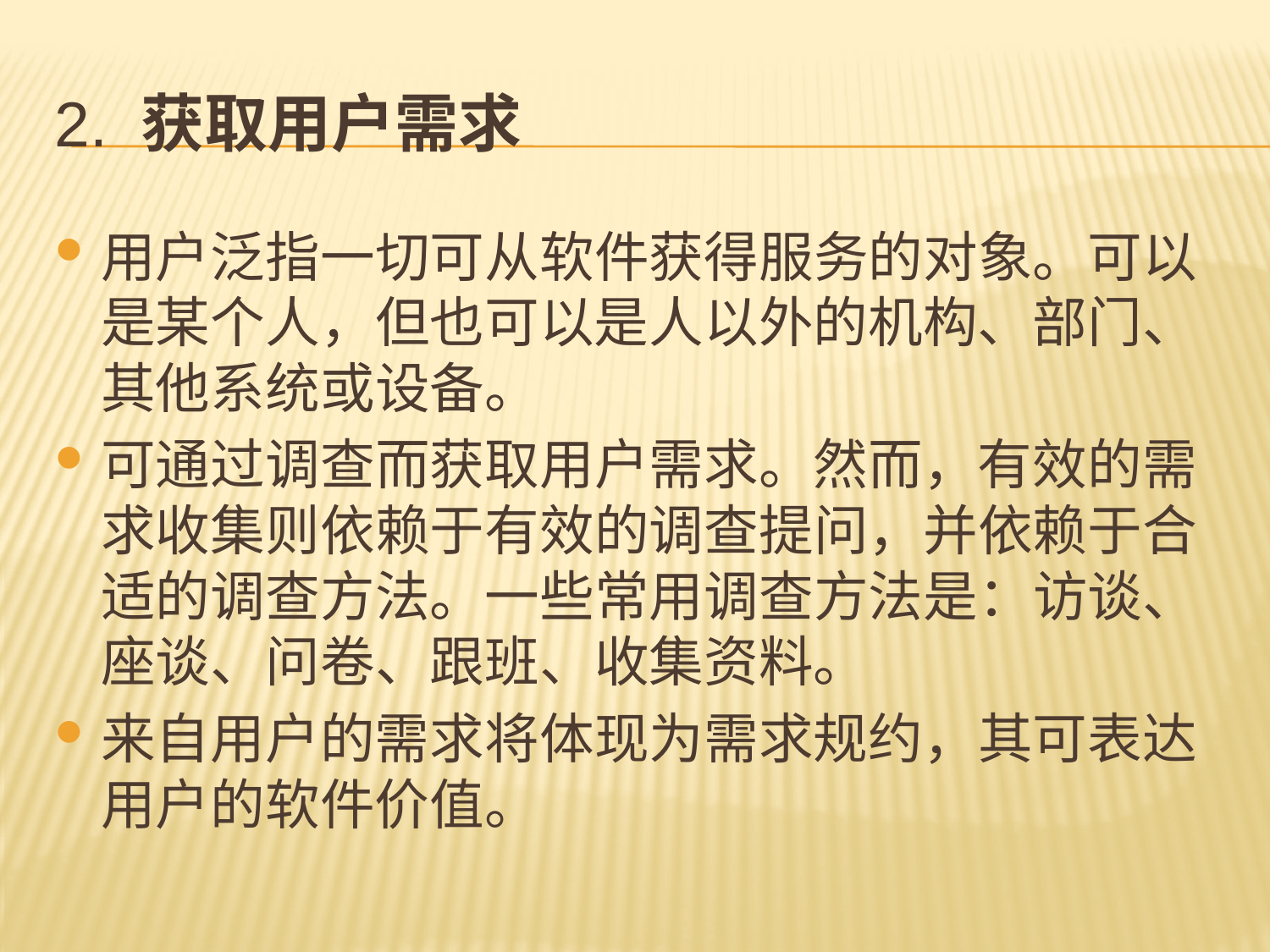

# 2. 获取用户需求
用户泛指一切可从软件获得服务的对象。可以是某个人，但也可以是人以外的机构、部门、其他系统或设备。
可通过调查而获取用户需求。然而，有效的需求收集则依赖于有效的调查提问，并依赖于合适的调查方法。一些常用调查方法是：访谈、座谈、问卷、跟班、收集资料。
来自用户的需求将体现为需求规约，其可表达用户的软件价值。